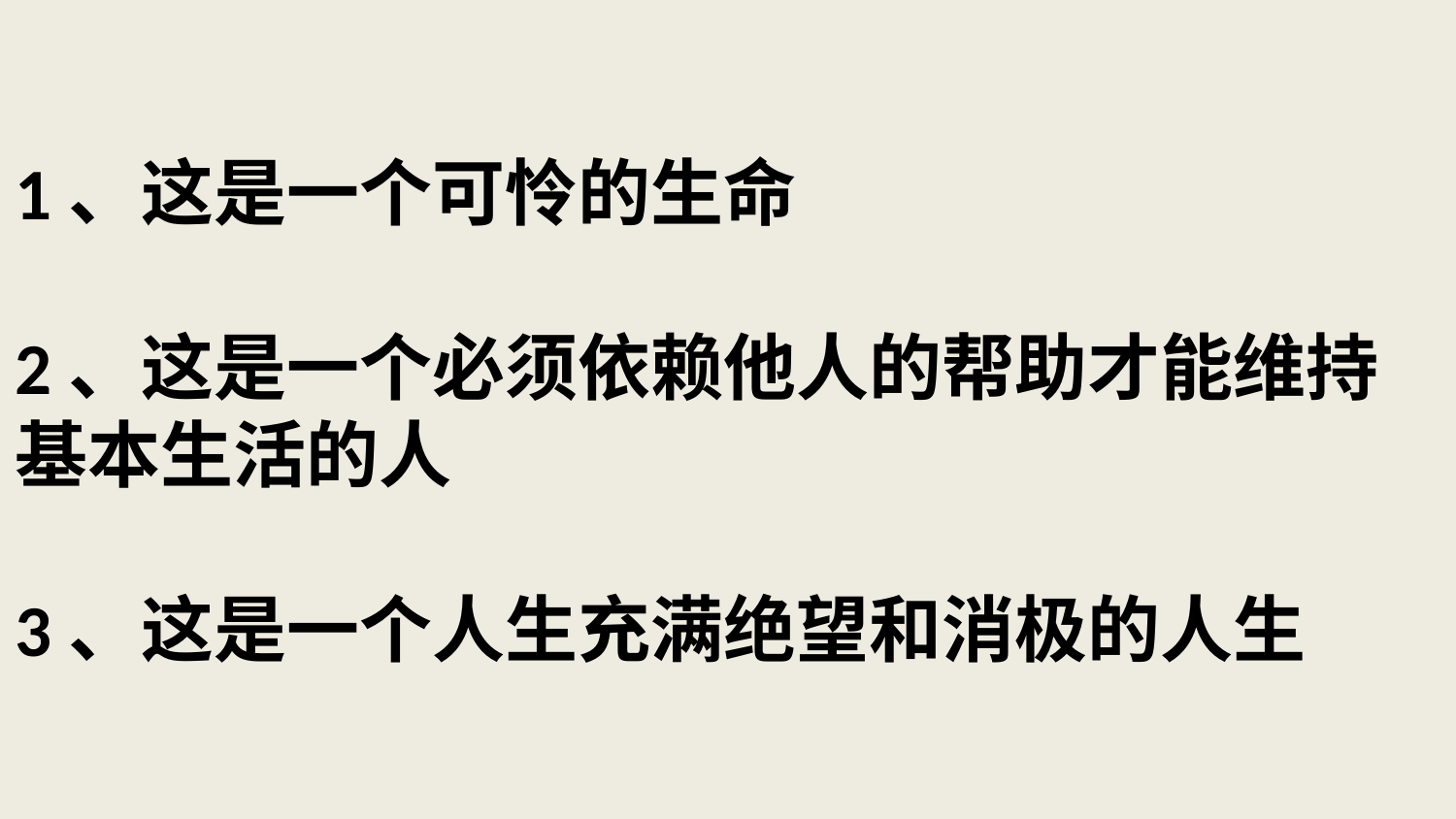

# 1、这是一个可怜的生命 2、这是一个必须依赖他人的帮助才能维持基本生活的人 3、这是一个人生充满绝望和消极的人生